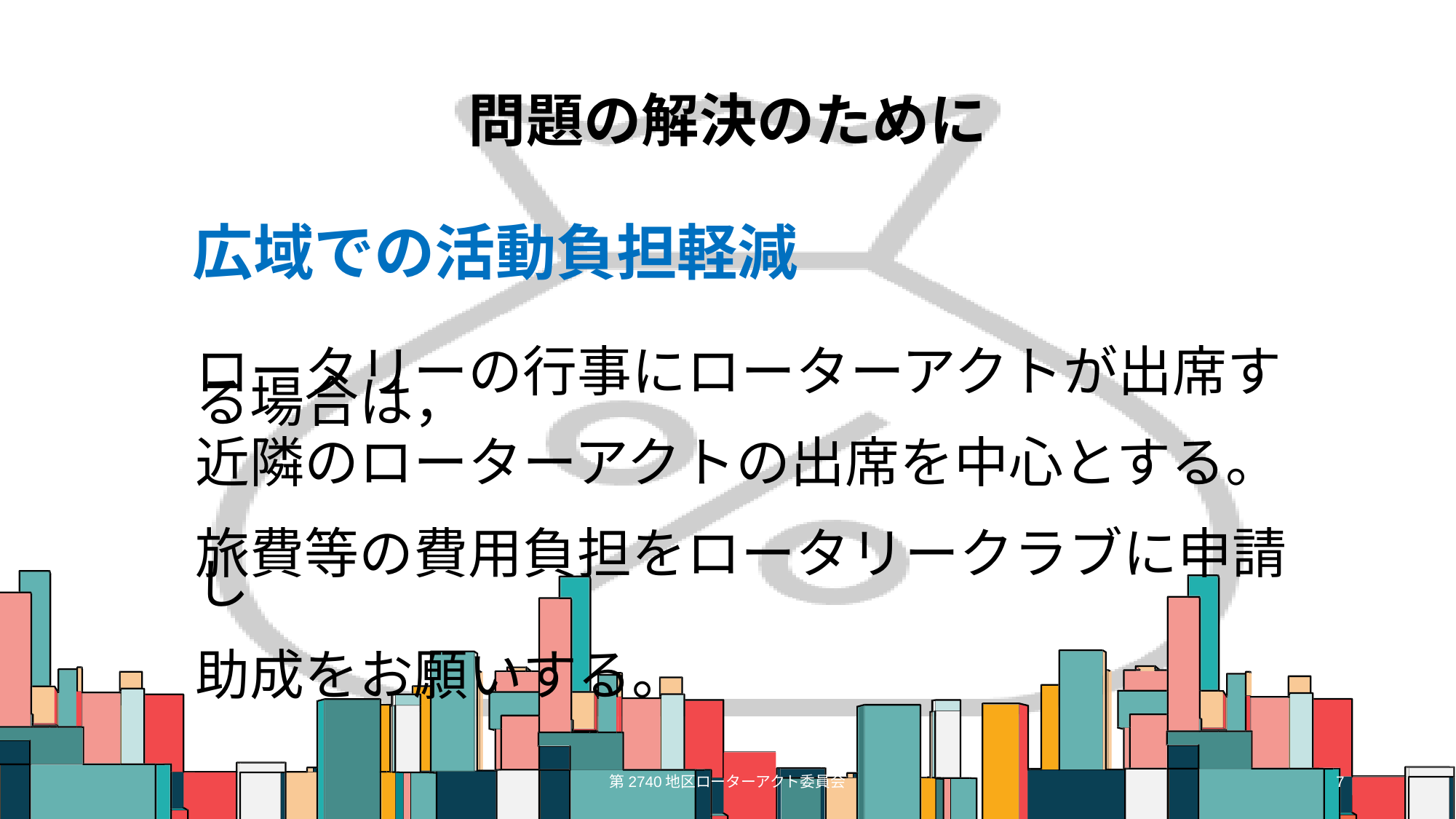

# 問題の解決のために
広域での活動負担軽減
ロータリーの行事にローターアクトが出席する場合は，

近隣のローターアクトの出席を中心とする。

旅費等の費用負担をロータリークラブに申請し

助成をお願いする。

第2740地区ローターアクト委員会
7